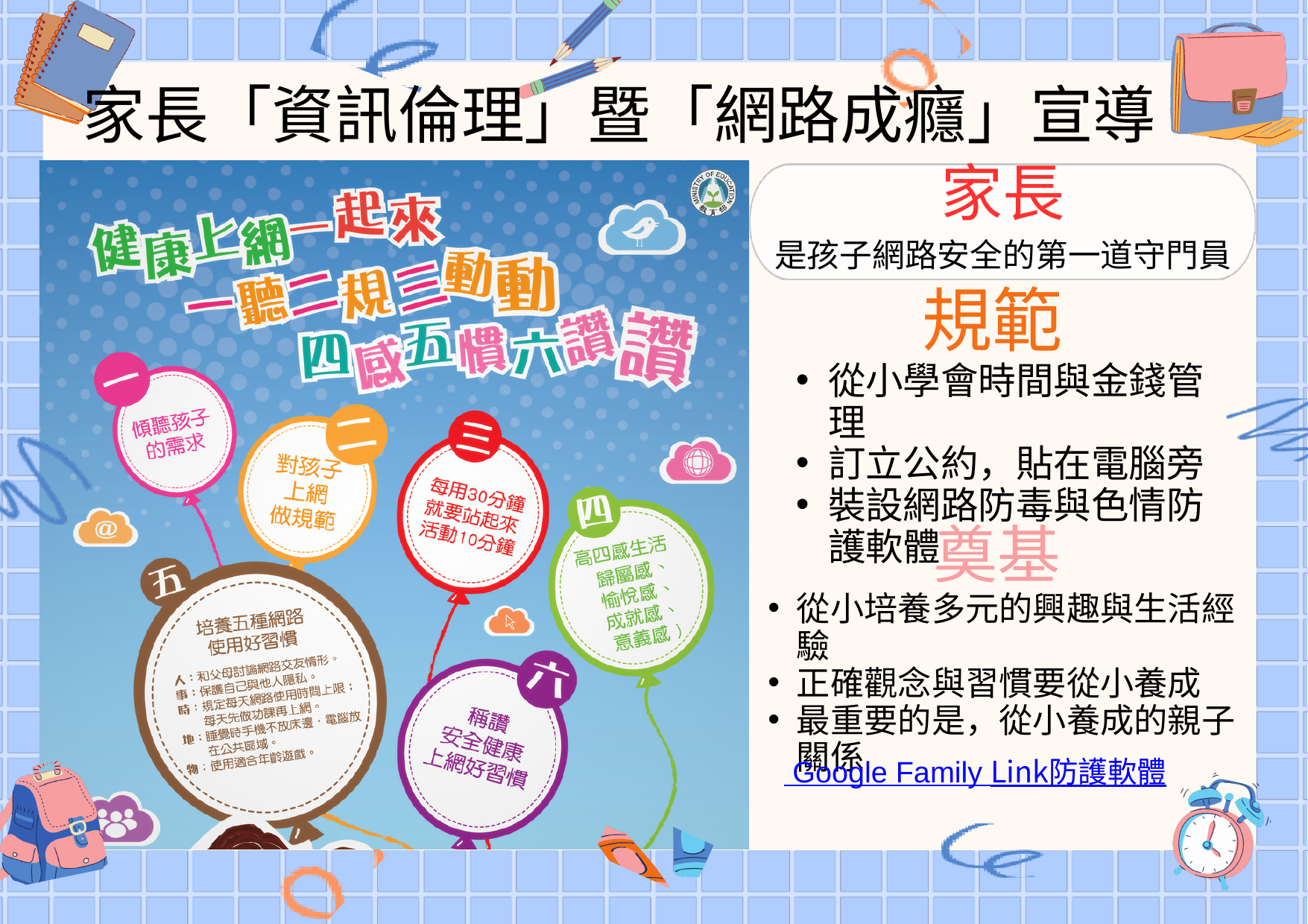

家長「資訊倫理」暨「網路成癮」宣導

家長
是孩子網路安全的第一道守門員
規範
從小學會時間與金錢管理
訂立公約，貼在電腦旁
裝設網路防毒與色情防護軟體

奠基
從小培養多元的興趣與生活經驗
正確觀念與習慣要從小養成
最重要的是，從小養成的親子關係
 Google Family Link防護軟體